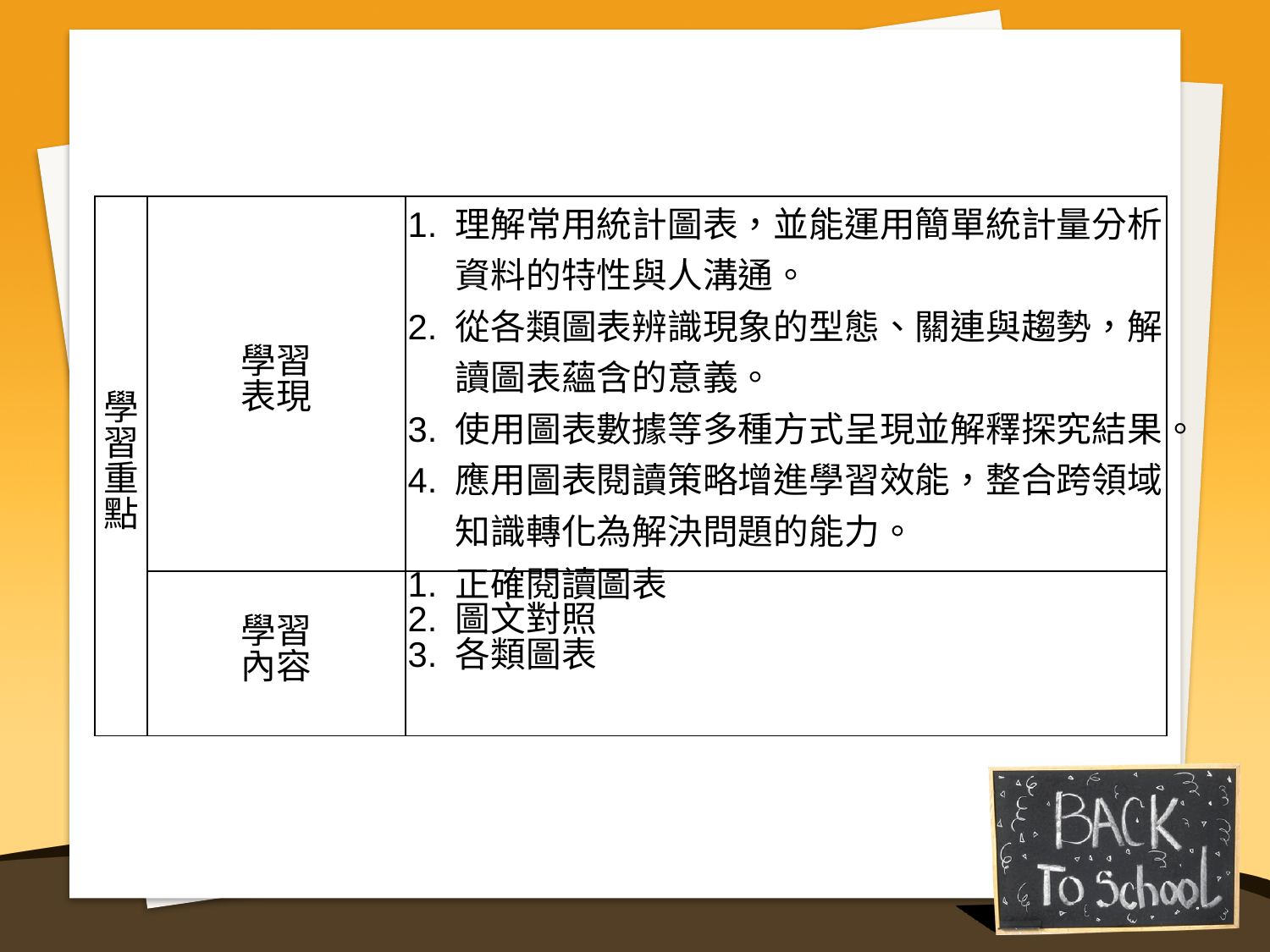

| 學習重點 | 學習 表現 | 理解常用統計圖表，並能運用簡單統計量分析資料的特性與人溝通。 從各類圖表辨識現象的型態、關連與趨勢，解讀圖表蘊含的意義。 使用圖表數據等多種方式呈現並解釋探究結果。 應用圖表閱讀策略增進學習效能，整合跨領域知識轉化為解決問題的能力。 |
| --- | --- | --- |
|  | 學習 內容 | 正確閱讀圖表 圖文對照 各類圖表 |